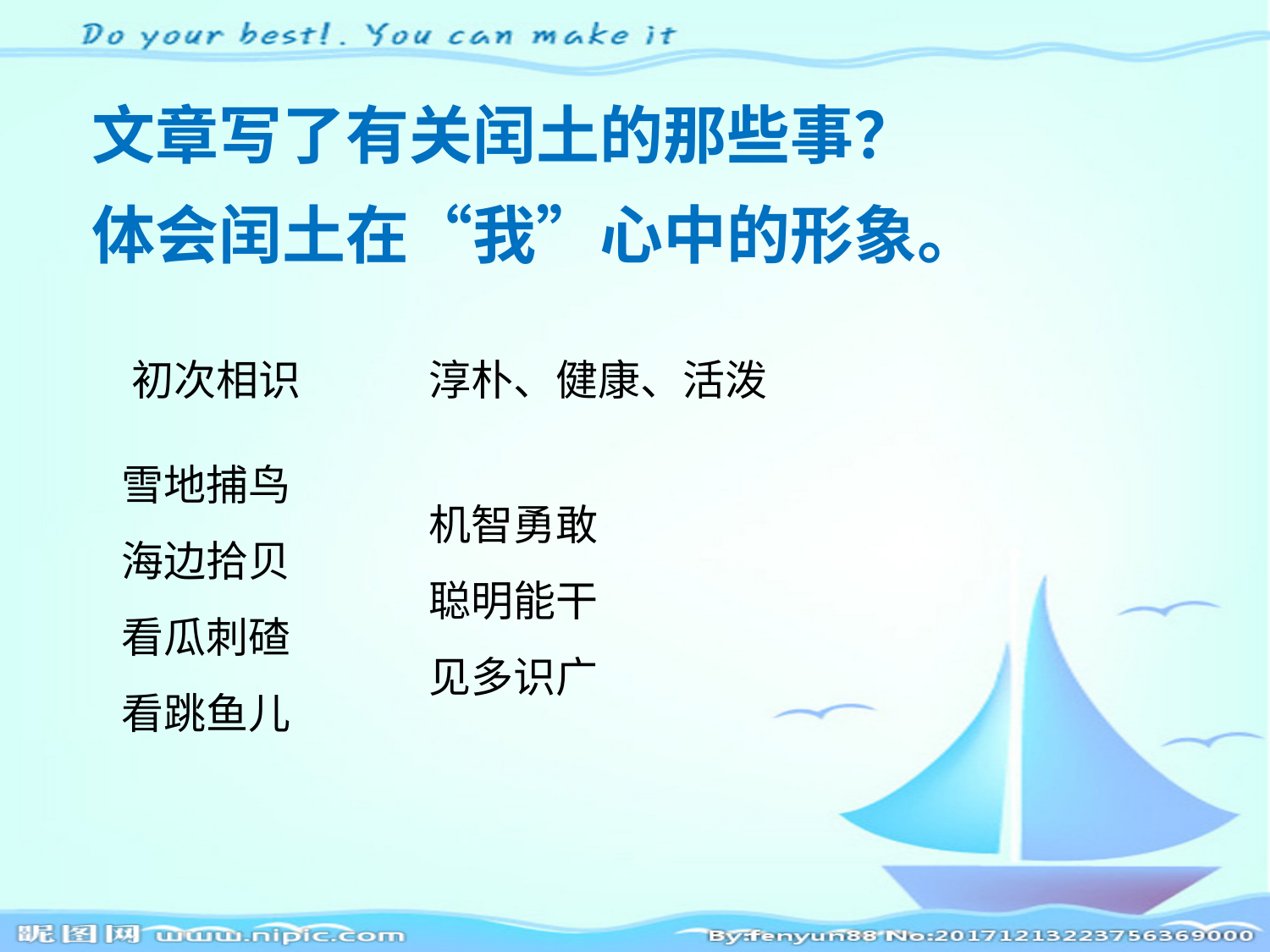

文章写了有关闰土的那些事？
体会闰土在“我”心中的形象。
初次相识
淳朴、健康、活泼
雪地捕鸟
海边拾贝
看瓜刺碴
看跳鱼儿
机智勇敢
聪明能干
见多识广